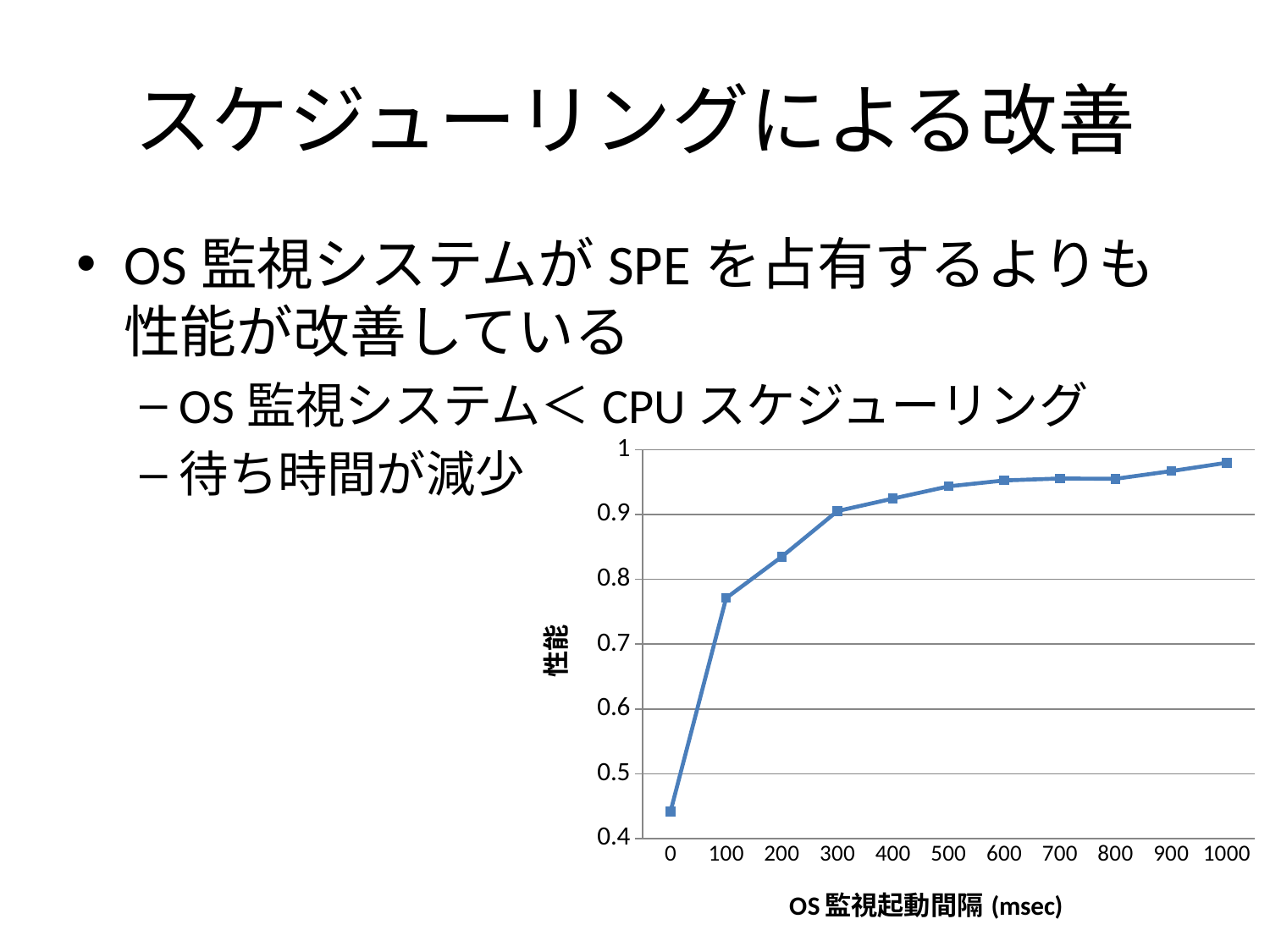

# スケジューリングによる改善
OS監視システムがSPEを占有するよりも
性能が改善している
OS監視システム＜CPUスケジューリング
待ち時間が減少

### Chart

| Category |  |
|---|---|
| 0 | 0.4419112899544256 |
| 100 | 0.7710967188308876 |
| 200 | 0.8349323759321016 |
| 300 | 0.9053329805848921 |
| 400 | 0.9246015039378648 |
| 500 | 0.9434412324209842 |
| 600 | 0.9525119946824394 |
| 700 | 0.9555753140966604 |
| 800 | 0.9550969912132501 |
| 900 | 0.9670045416222168 |
| 1000 | 0.9798731957840829 |